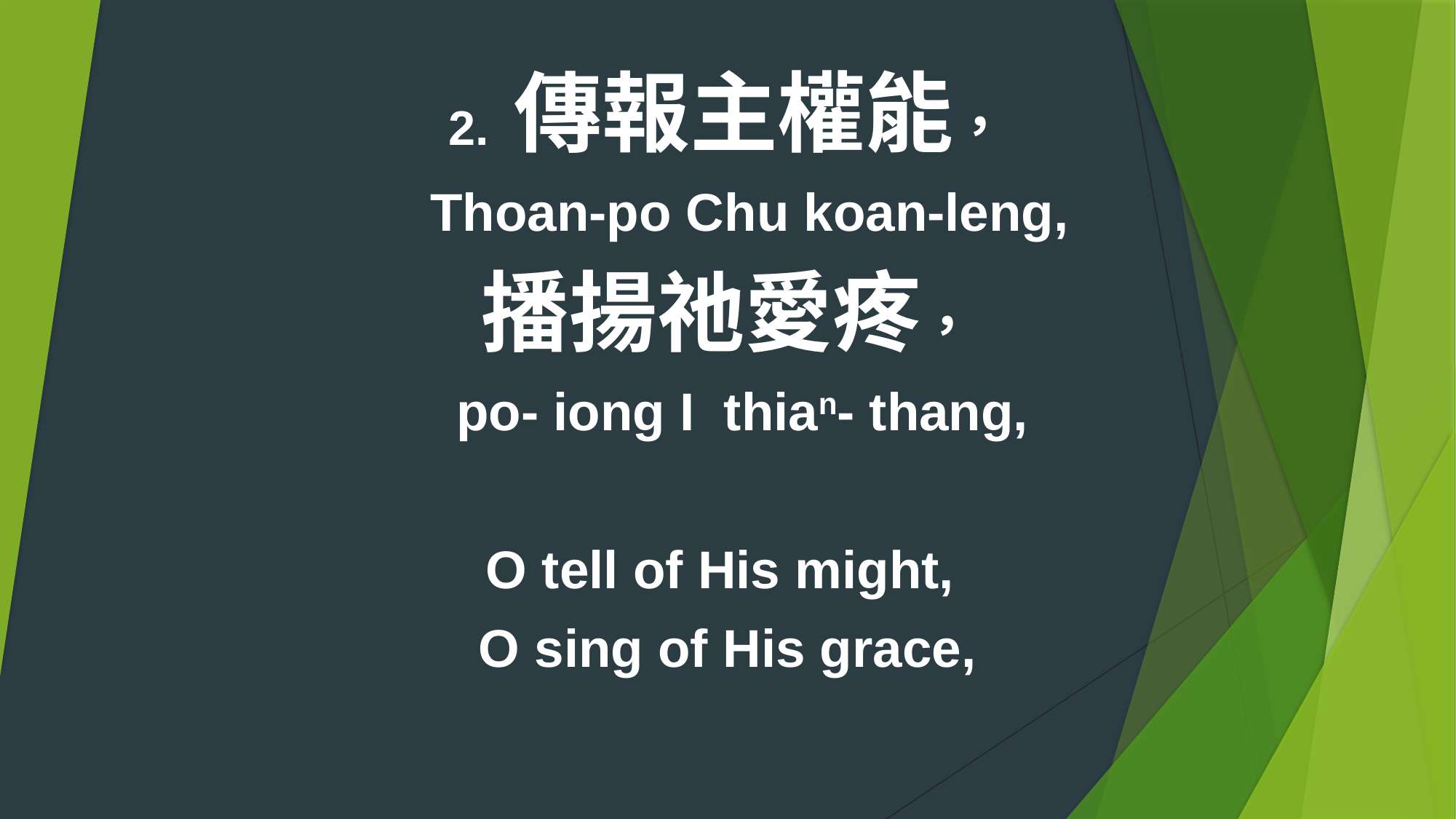

2. 傳報主權能，
   Thoan-po Chu koan-leng,
播揚祂愛疼，
   po- iong I  thian- thang,

O tell of His might,
O sing of His grace,